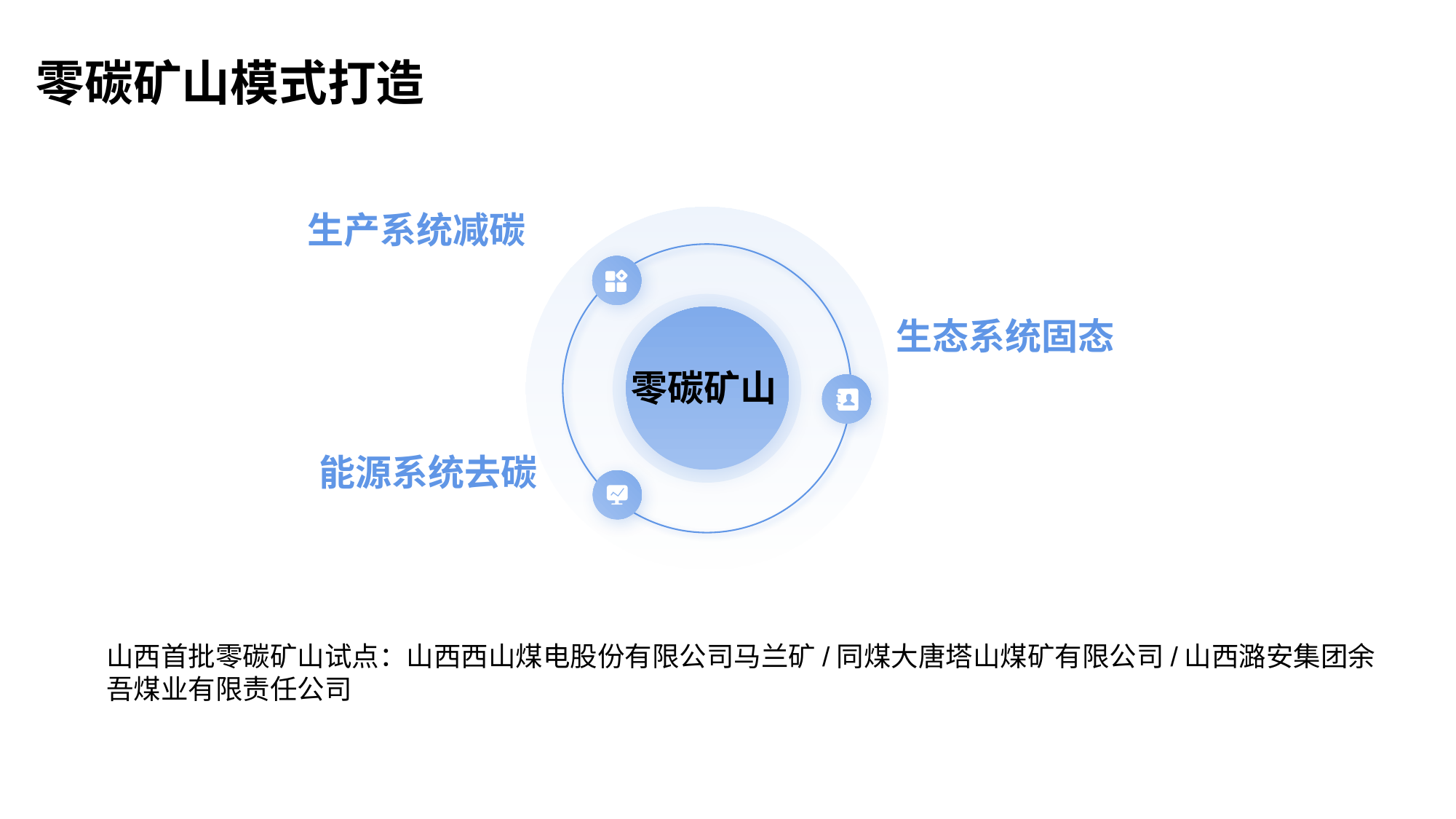

零碳矿山模式打造
生产系统减碳

生态系统固态

零碳矿山

能源系统去碳

山西首批零碳矿山试点：山西西山煤电股份有限公司马兰矿/同煤大唐塔山煤矿有限公司/山西潞安集团余吾煤业有限责任公司